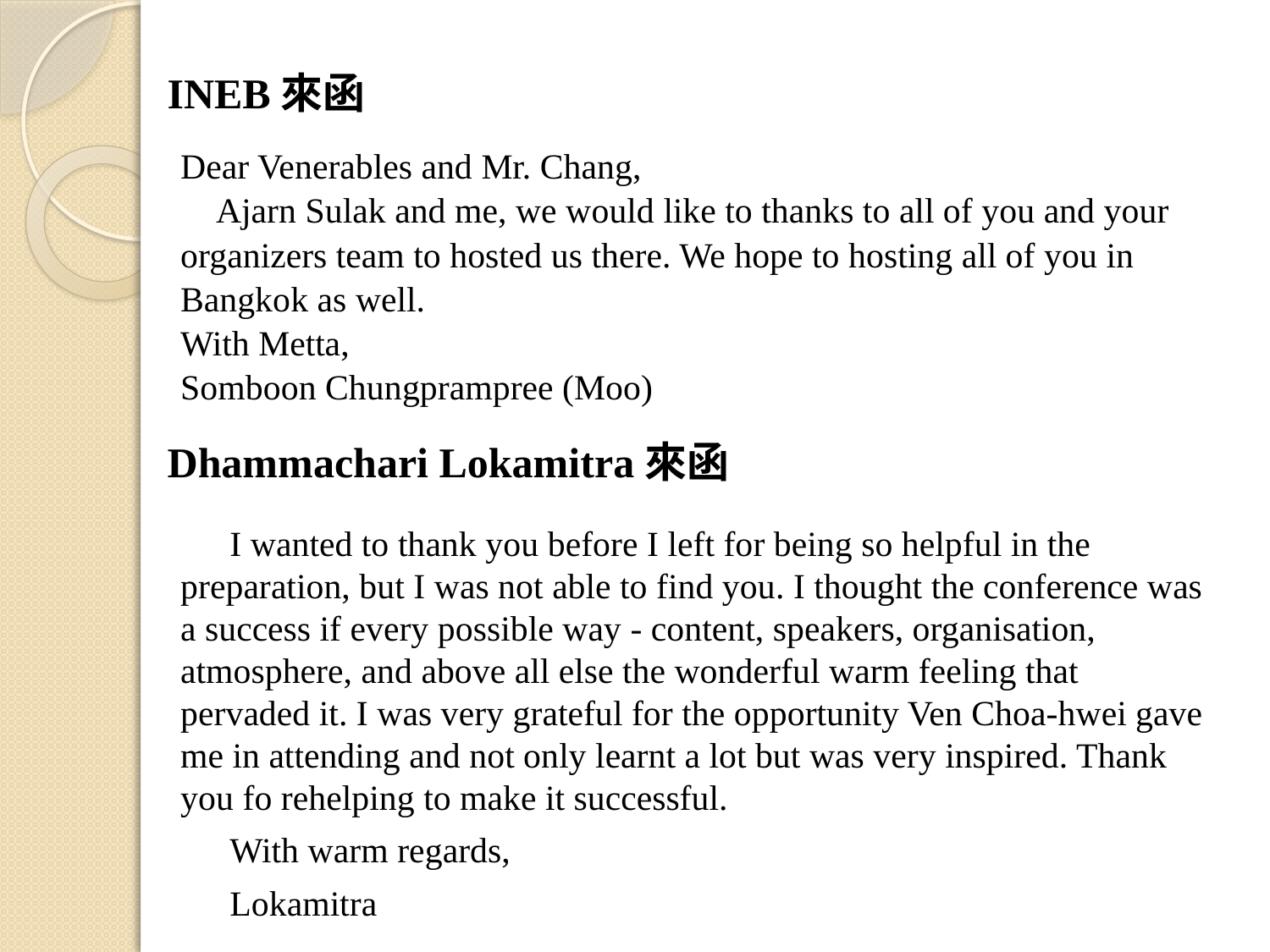

INEB來函
Dear Venerables and Mr. Chang,
    Ajarn Sulak and me, we would like to thanks to all of you and your organizers team to hosted us there. We hope to hosting all of you in Bangkok as well.
With Metta,
Somboon Chungprampree (Moo)

Dhammachari Lokamitra來函
I wanted to thank you before I left for being so helpful in the preparation, but I was not able to find you. I thought the conference was a success if every possible way - content, speakers, organisation, atmosphere, and above all else the wonderful warm feeling that pervaded it. I was very grateful for the opportunity Ven Choa-hwei gave me in attending and not only learnt a lot but was very inspired. Thank you fo rehelping to make it successful.
With warm regards,
Lokamitra